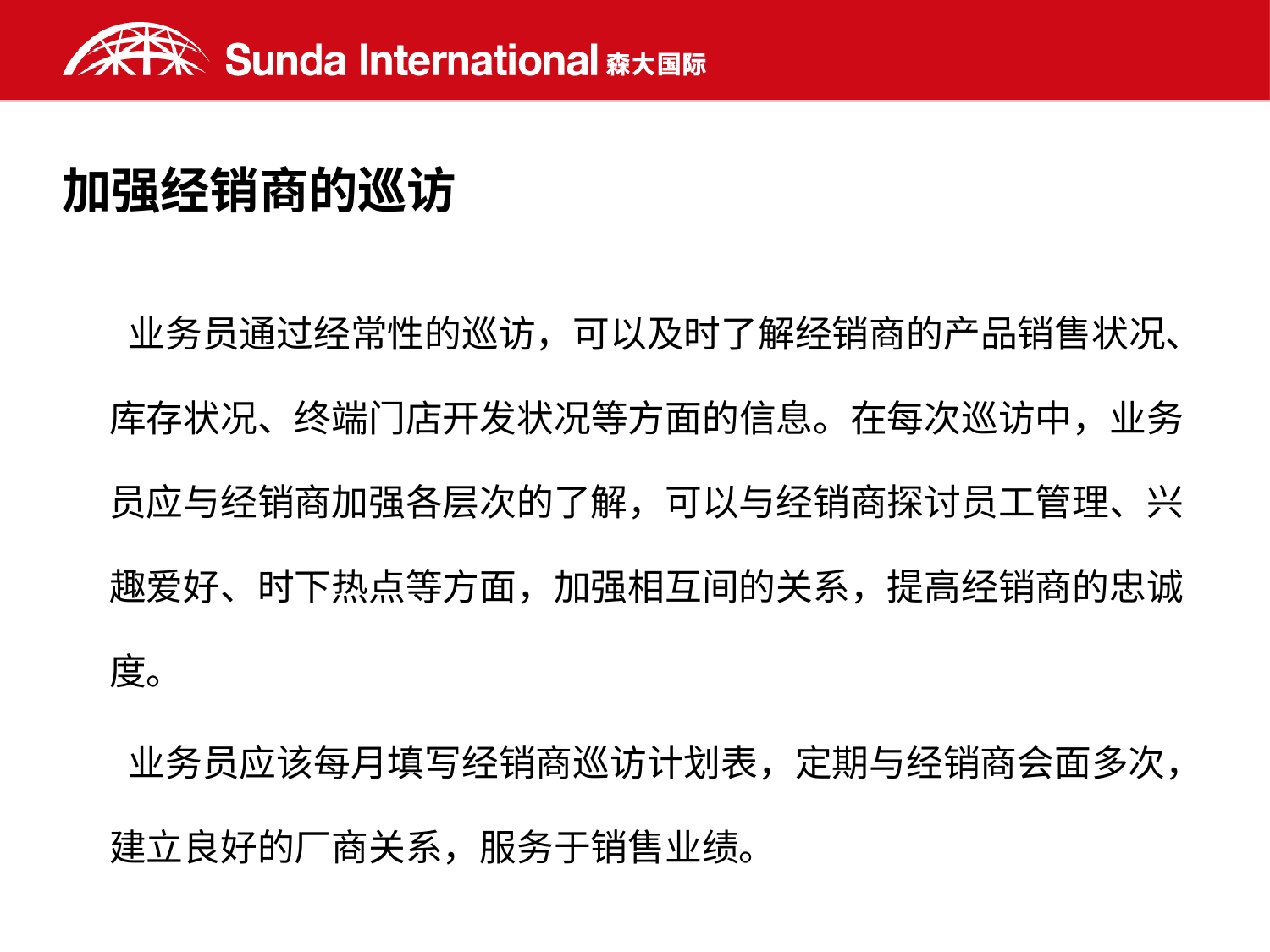

# 加强经销商的巡访
       业务员通过经常性的巡访，可以及时了解经销商的产品销售状况、库存状况、终端门店开发状况等方面的信息。在每次巡访中，业务员应与经销商加强各层次的了解，可以与经销商探讨员工管理、兴趣爱好、时下热点等方面，加强相互间的关系，提高经销商的忠诚度。
       业务员应该每月填写经销商巡访计划表，定期与经销商会面多次，建立良好的厂商关系，服务于销售业绩。